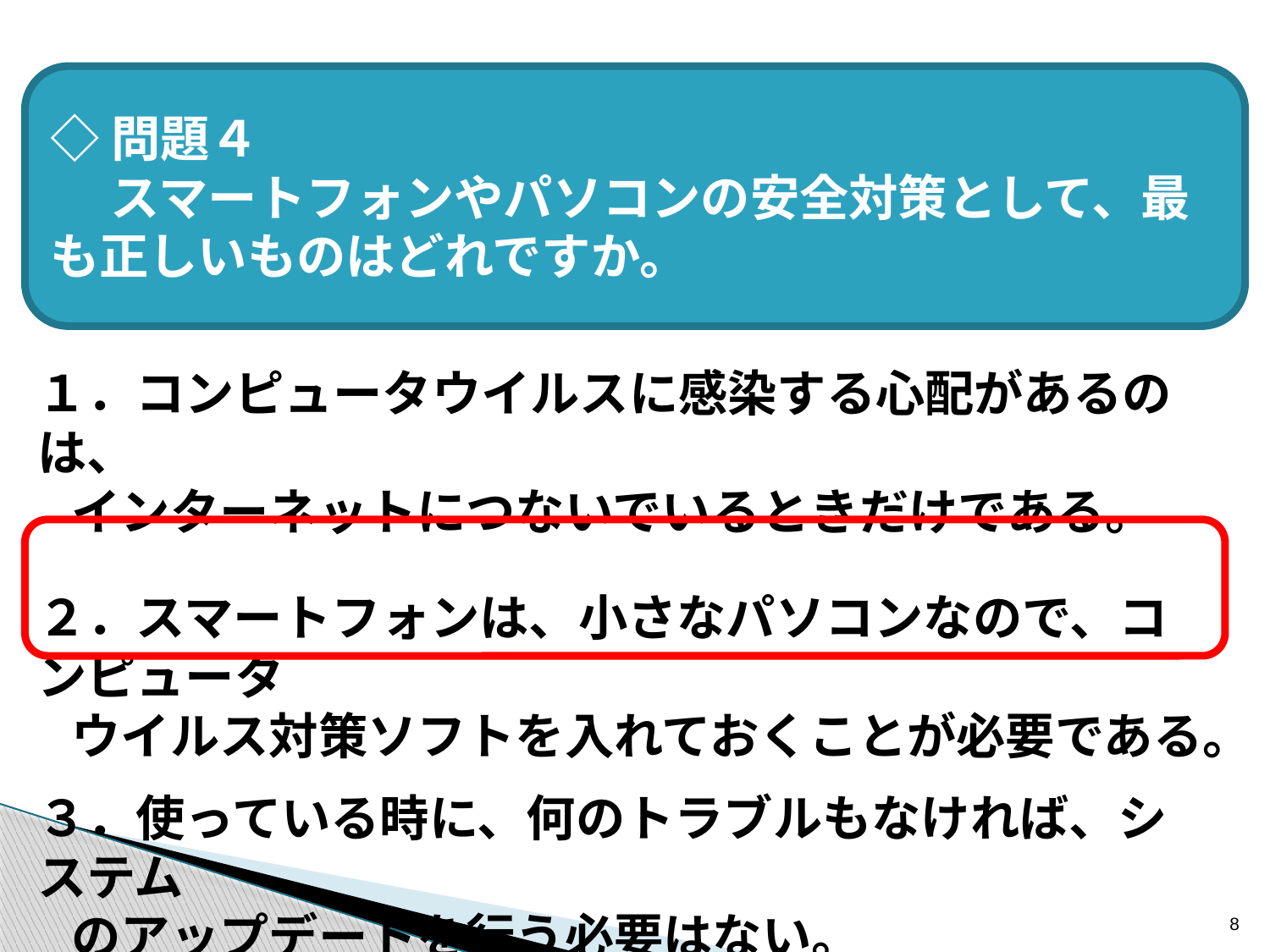

◇問題４
　 スマートフォンやパソコンの安全対策として、最も正しいものはどれですか。
１．コンピュータウイルスに感染する心配があるのは、
  インターネットにつないでいるときだけである。

２．スマートフォンは、小さなパソコンなので、コンピュータ
  ウイルス対策ソフトを入れておくことが必要である。

３．使っている時に、何のトラブルもなければ、システム
  のアップデートを行う必要はない。

8